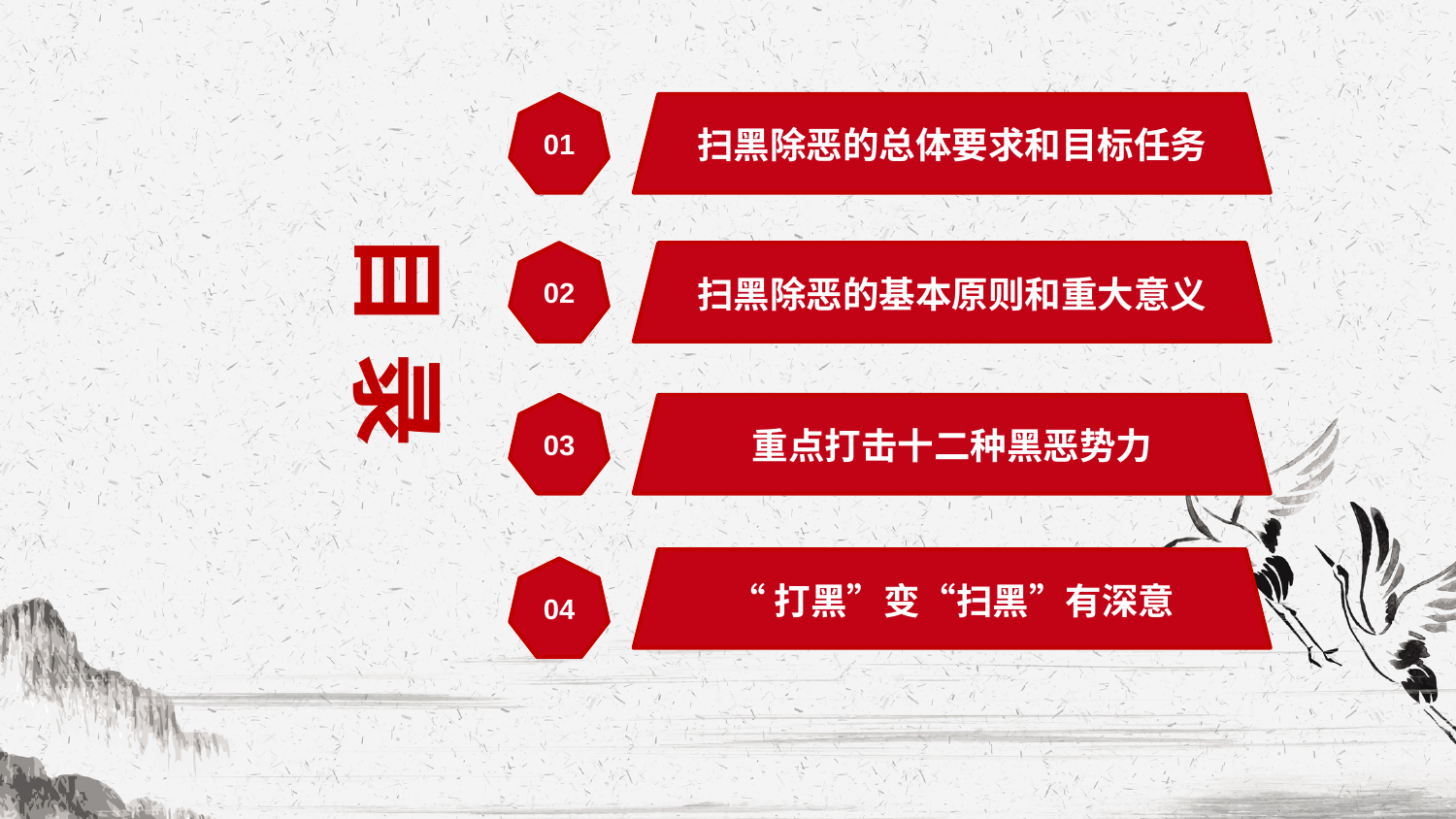

01
扫黑除恶的总体要求和目标任务
目 录
02
扫黑除恶的基本原则和重大意义
03
重点打击十二种黑恶势力
“打黑”变“扫黑”有深意
04